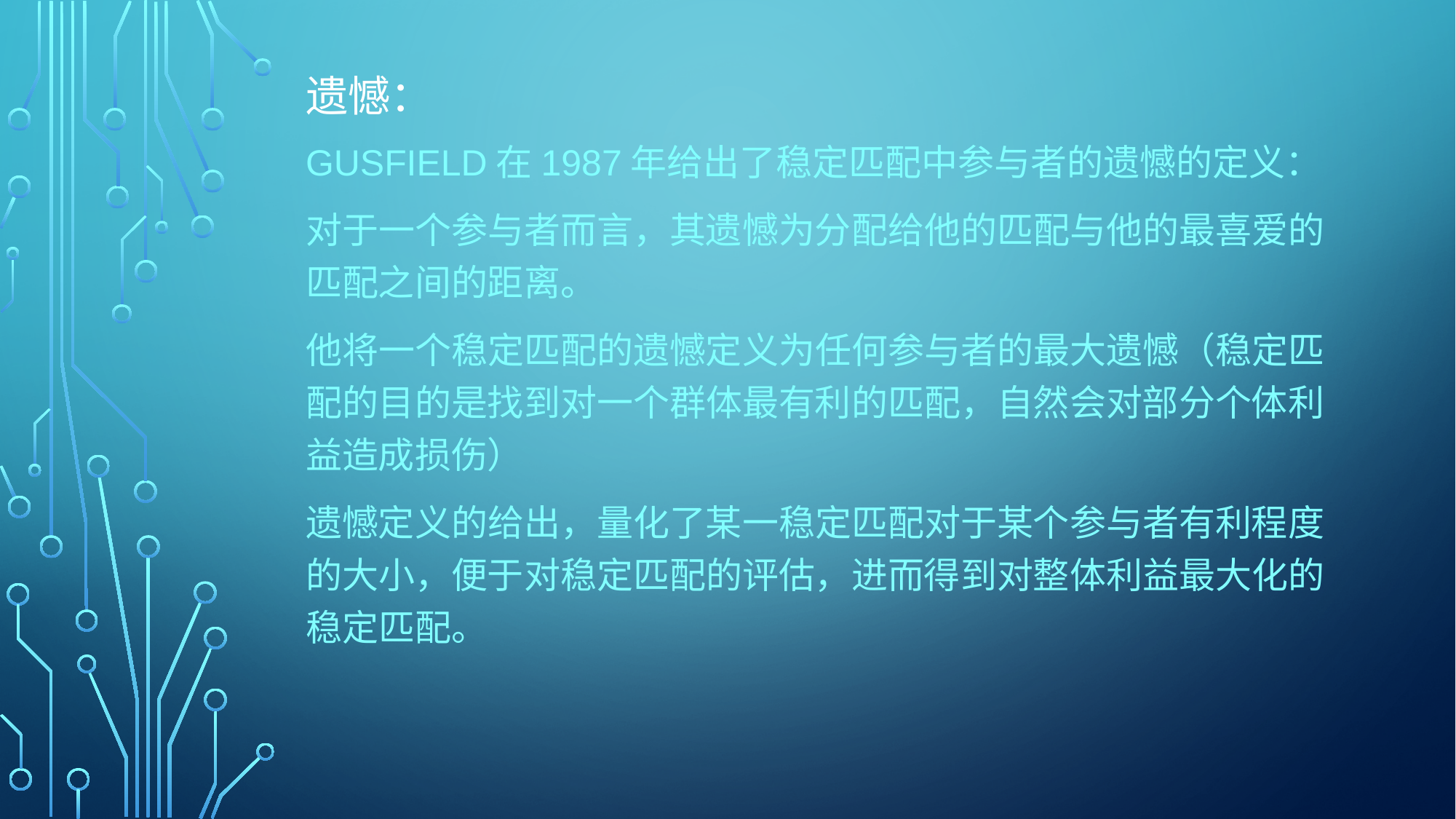

# 遗憾：
Gusfield在1987年给出了稳定匹配中参与者的遗憾的定义：
对于一个参与者而言，其遗憾为分配给他的匹配与他的最喜爱的匹配之间的距离。
他将一个稳定匹配的遗憾定义为任何参与者的最大遗憾（稳定匹配的目的是找到对一个群体最有利的匹配，自然会对部分个体利益造成损伤）
遗憾定义的给出，量化了某一稳定匹配对于某个参与者有利程度的大小，便于对稳定匹配的评估，进而得到对整体利益最大化的稳定匹配。